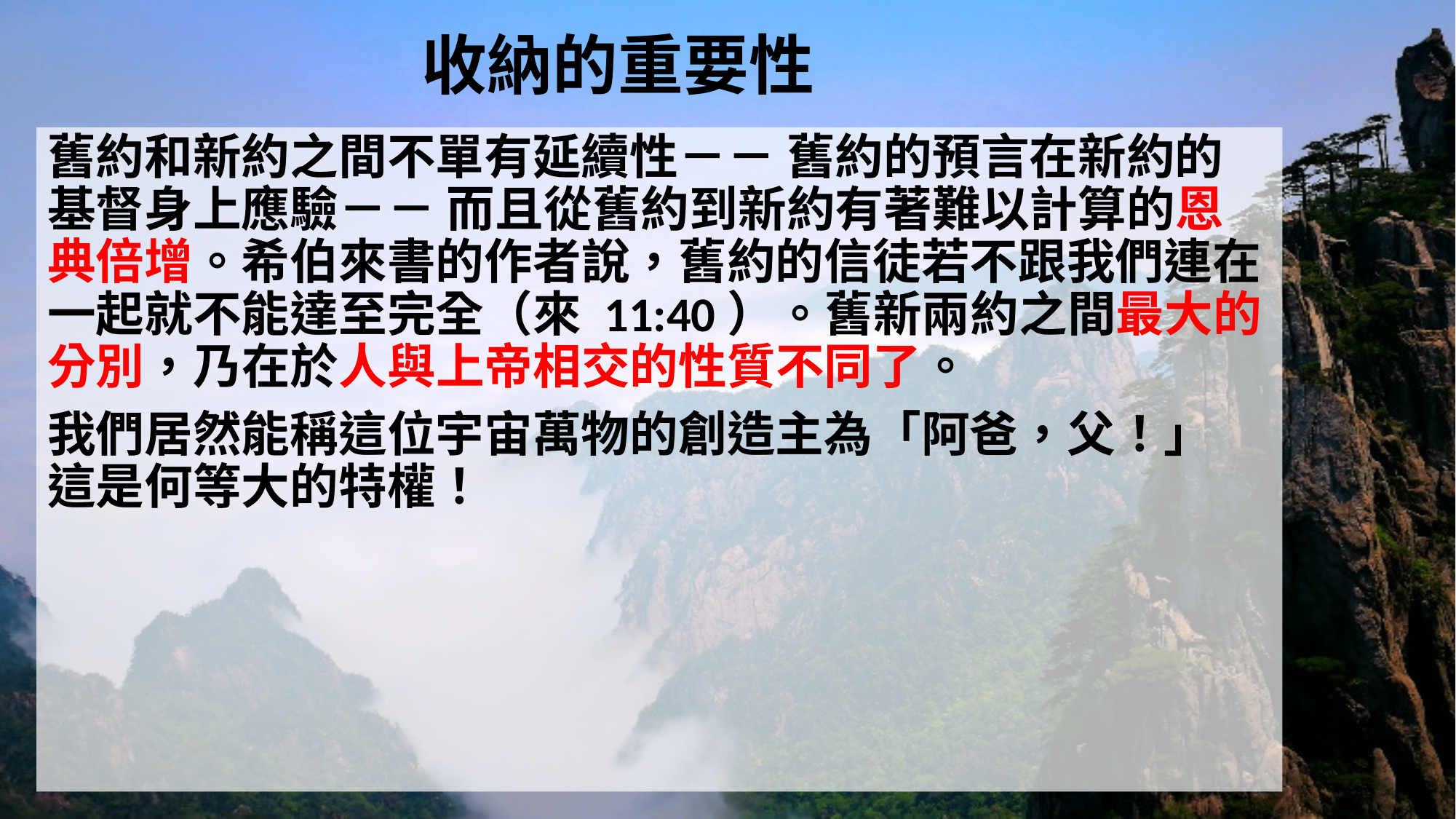

# 收納的重要性
舊約和新約之間不單有延續性－－ 舊約的預言在新約的基督身上應驗－－ 而且從舊約到新約有著難以計算的恩典倍增。希伯來書的作者說，舊約的信徒若不跟我們連在一起就不能達至完全（來 11:40）。舊新兩約之間最大的分別，乃在於人與上帝相交的性質不同了。
我們居然能稱這位宇宙萬物的創造主為「阿爸，父！」 這是何等大的特權！